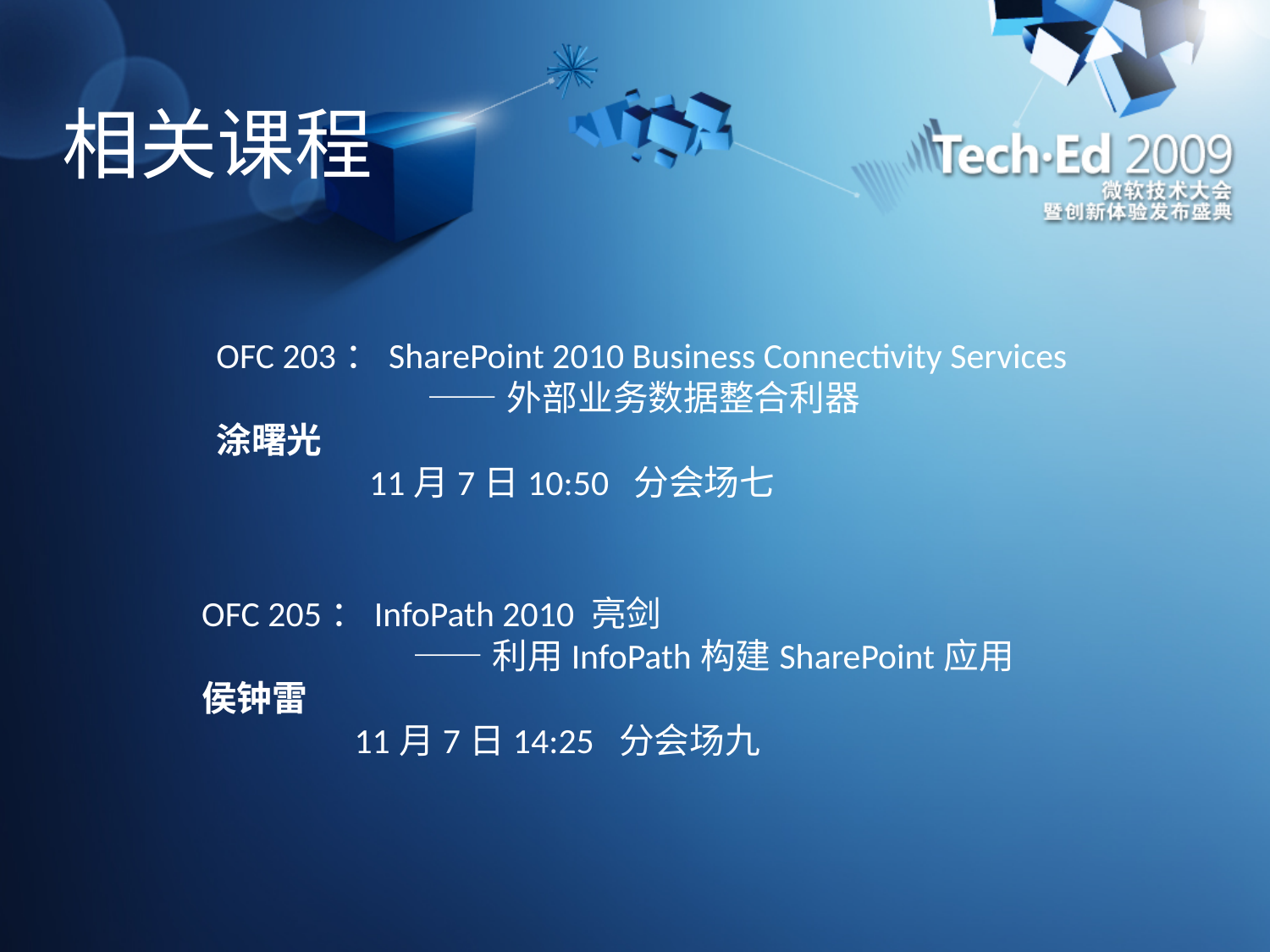

# 相关课程
OFC 203：SharePoint 2010 Business Connectivity Services
                           ——外部业务数据整合利器
涂曙光
                   11月7日10:50  分会场七
OFC 205：InfoPath 2010 亮剑
                           ——利用InfoPath构建SharePoint应用
侯钟雷
                   11月7日14:25  分会场九